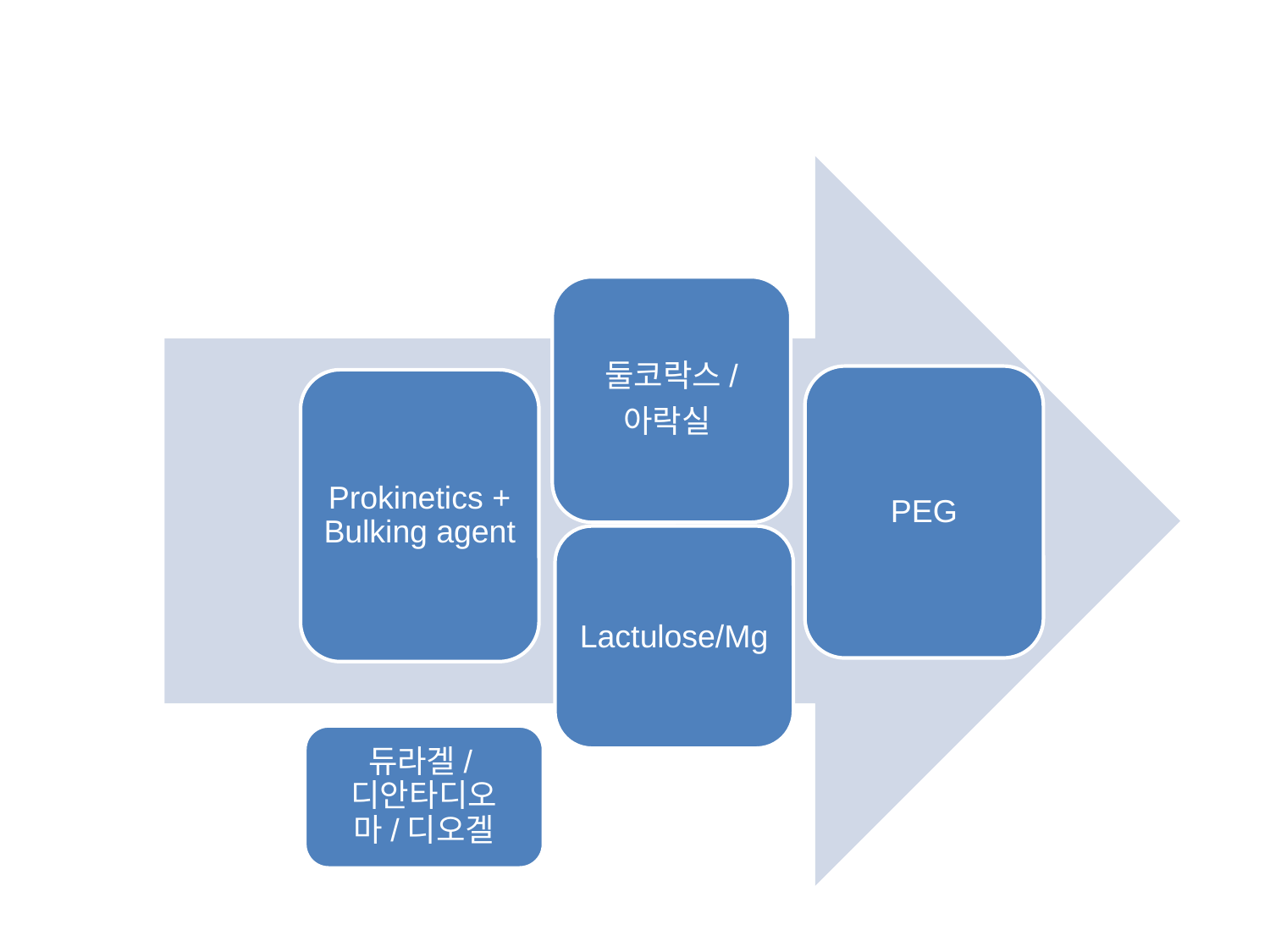

#
Prokinetics + Bulking agent
둘코락스/
아락실
Lactulose/Mg
PEG
듀라겔/디안타디오마/디오겔